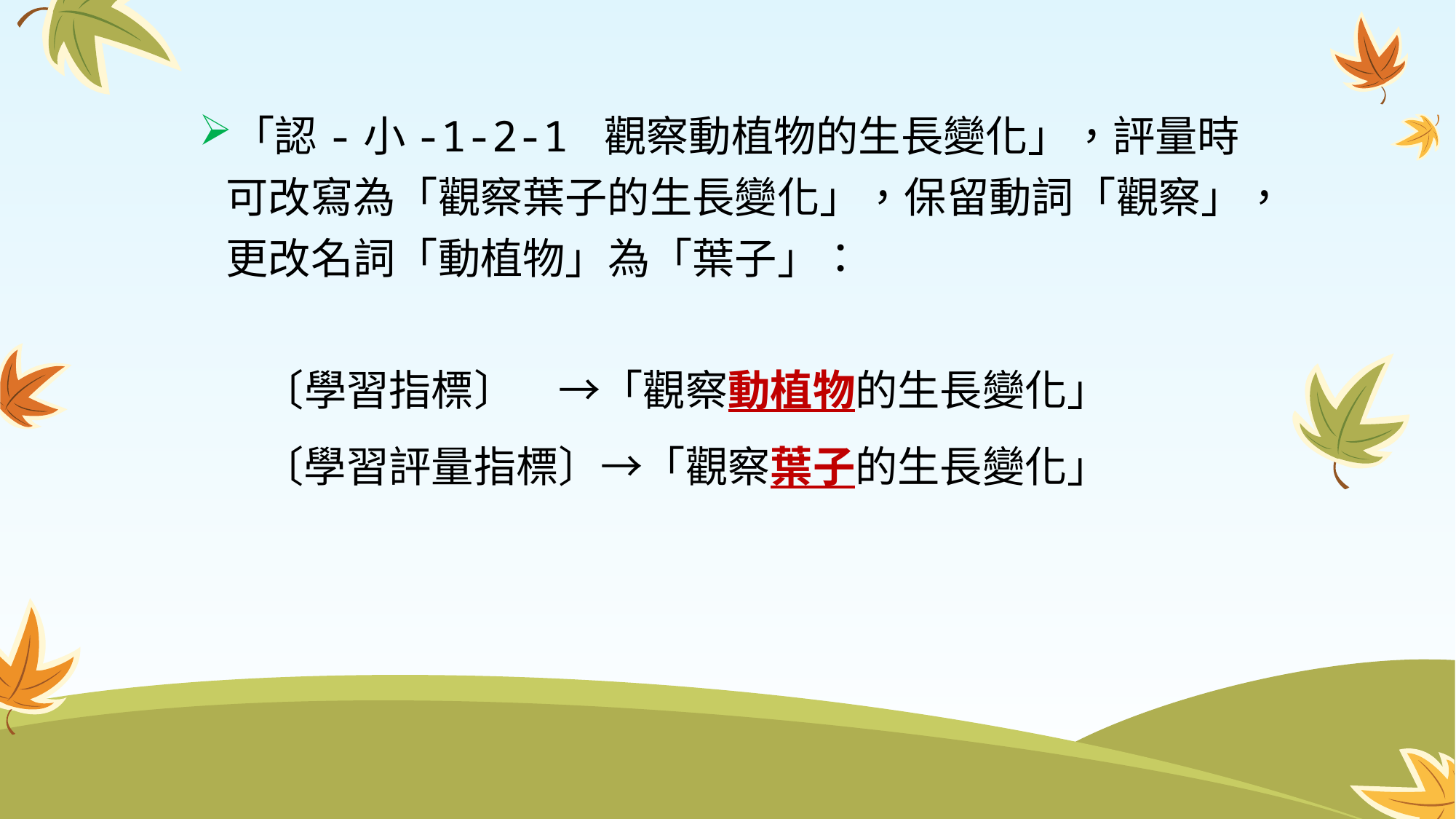

「認-小-1-2-1 觀察動植物的生長變化」，評量時可改寫為「觀察葉子的生長變化」，保留動詞「觀察」，更改名詞「動植物」為「葉子」：

〔學習指標〕　→「觀察動植物的生長變化」
〔學習評量指標〕→「觀察葉子的生長變化」